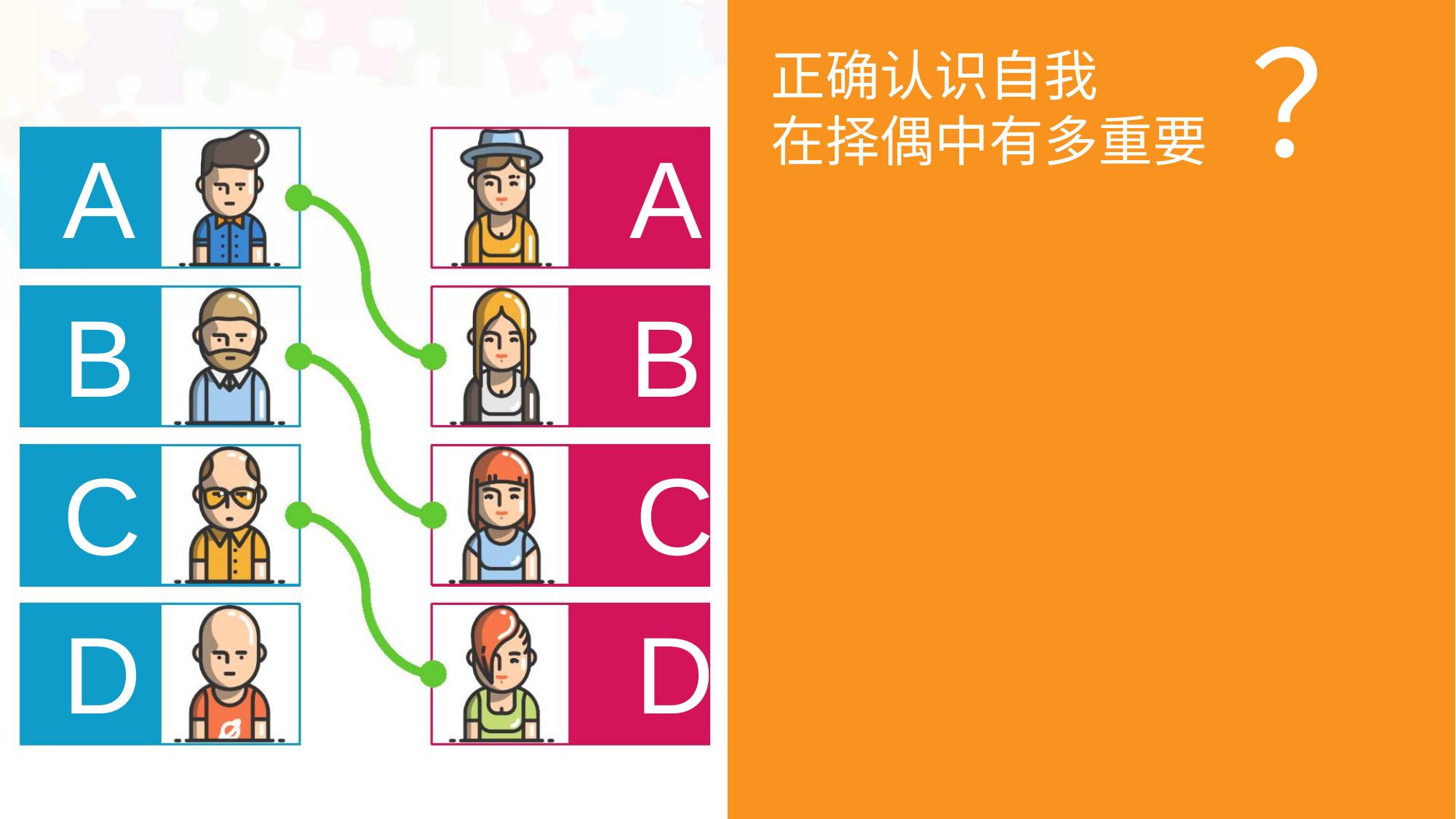

？
正确认识自我
在择偶中有多重要
A A
B B
C C
D D